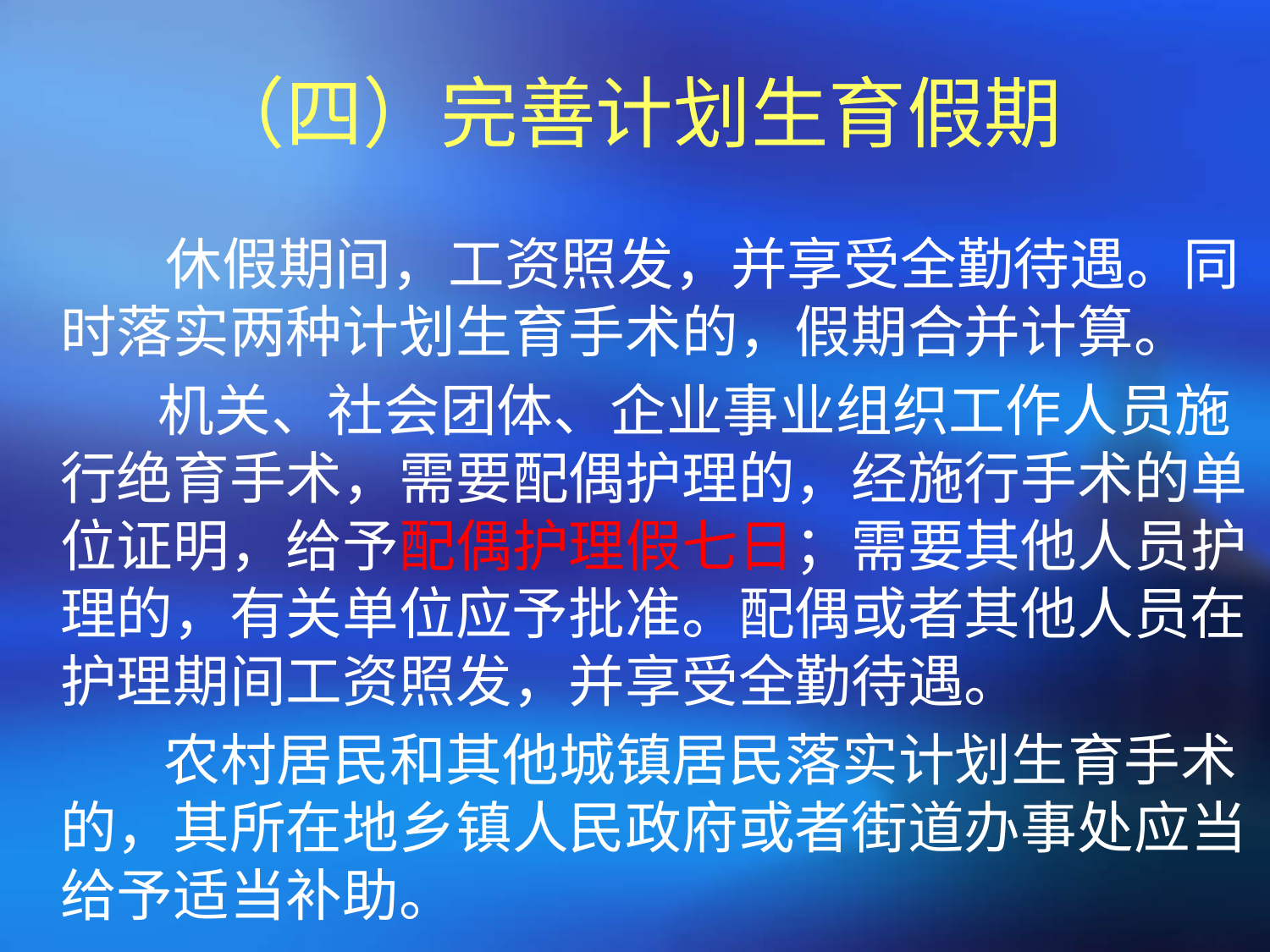

# （四）完善计划生育假期
           休假期间，工资照发，并享受全勤待遇。同时落实两种计划生育手术的，假期合并计算。
　       机关、社会团体、企业事业组织工作人员施行绝育手术，需要配偶护理的，经施行手术的单位证明，给予配偶护理假七日；需要其他人员护理的，有关单位应予批准。配偶或者其他人员在护理期间工资照发，并享受全勤待遇。
　　   农村居民和其他城镇居民落实计划生育手术的，其所在地乡镇人民政府或者街道办事处应当给予适当补助。